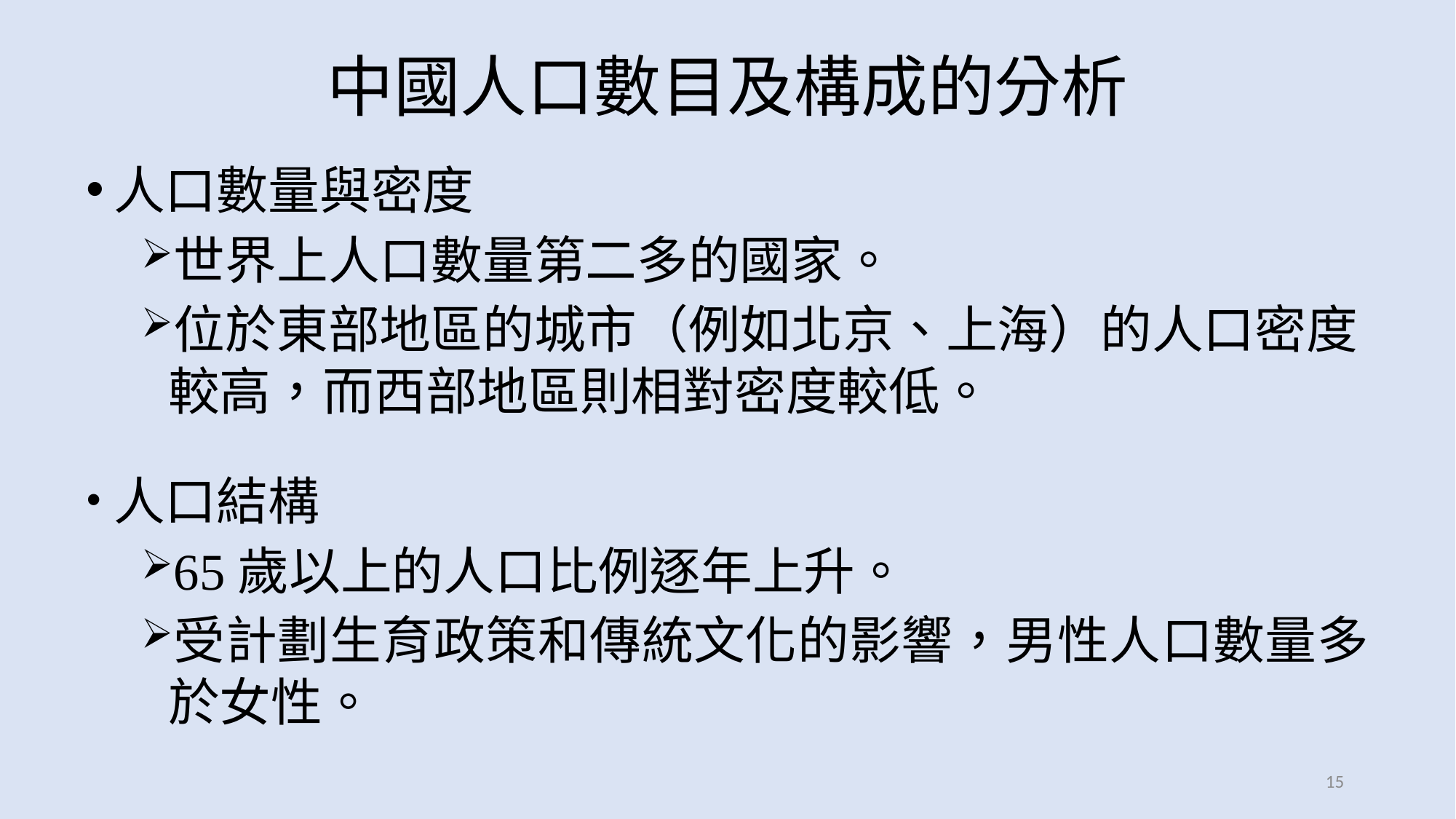

# 中國人口數目及構成的分析
人口數量與密度
世界上人口數量第二多的國家。
位於東部地區的城市（例如北京、上海）的人口密度較高，而西部地區則相對密度較低。

人口結構
65歲以上的人口比例逐年上升。
受計劃生育政策和傳統文化的影響，男性人口數量多於女性。
15